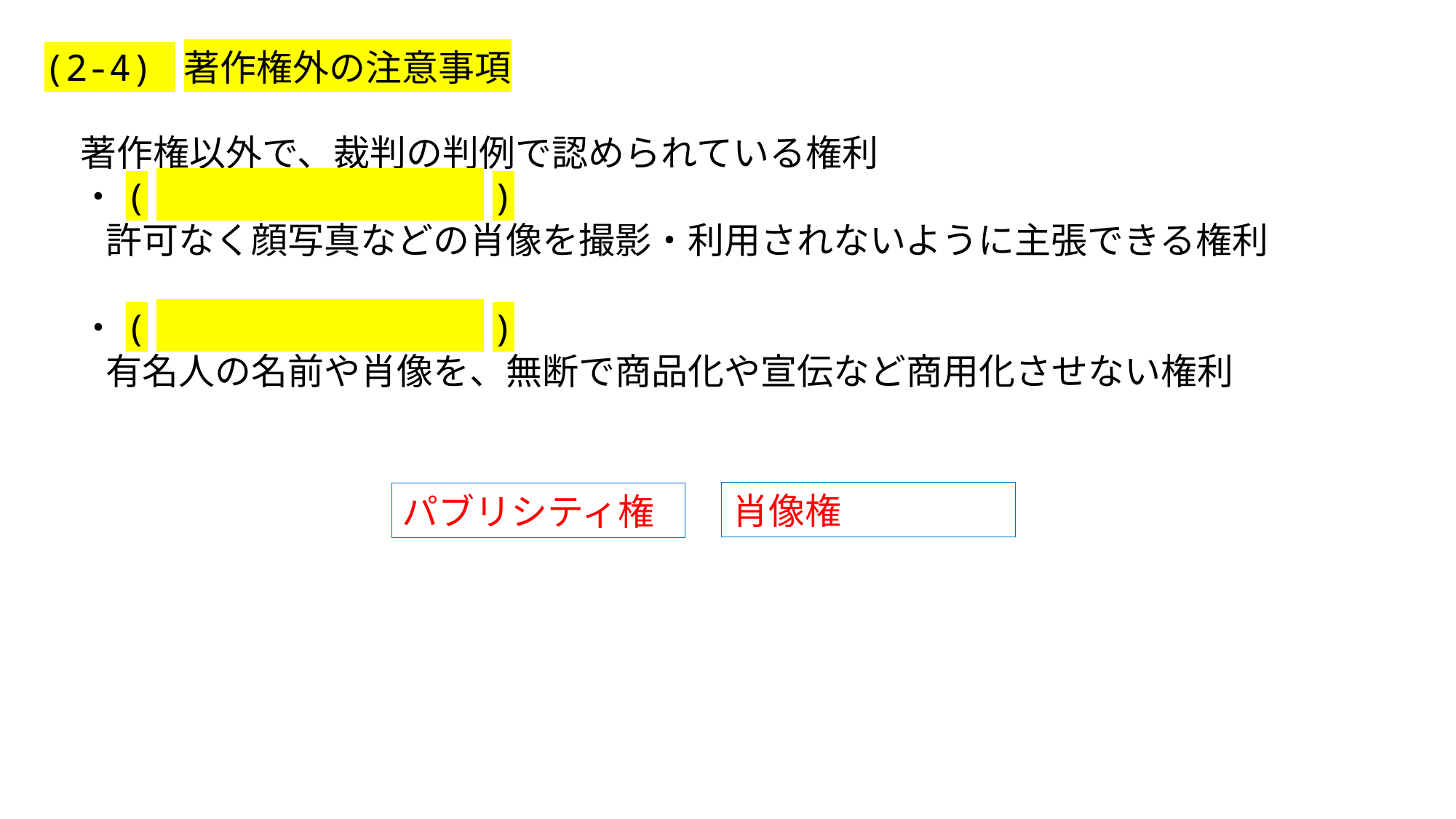

(2-4) 著作権外の注意事項
著作権以外で、裁判の判例で認められている権利
・(　　　　　　　　　)
  許可なく顔写真などの肖像を撮影・利用されないように主張できる権利

・(　　　　　　　　　)
  有名人の名前や肖像を、無断で商品化や宣伝など商用化させない権利
肖像権
パブリシティ権